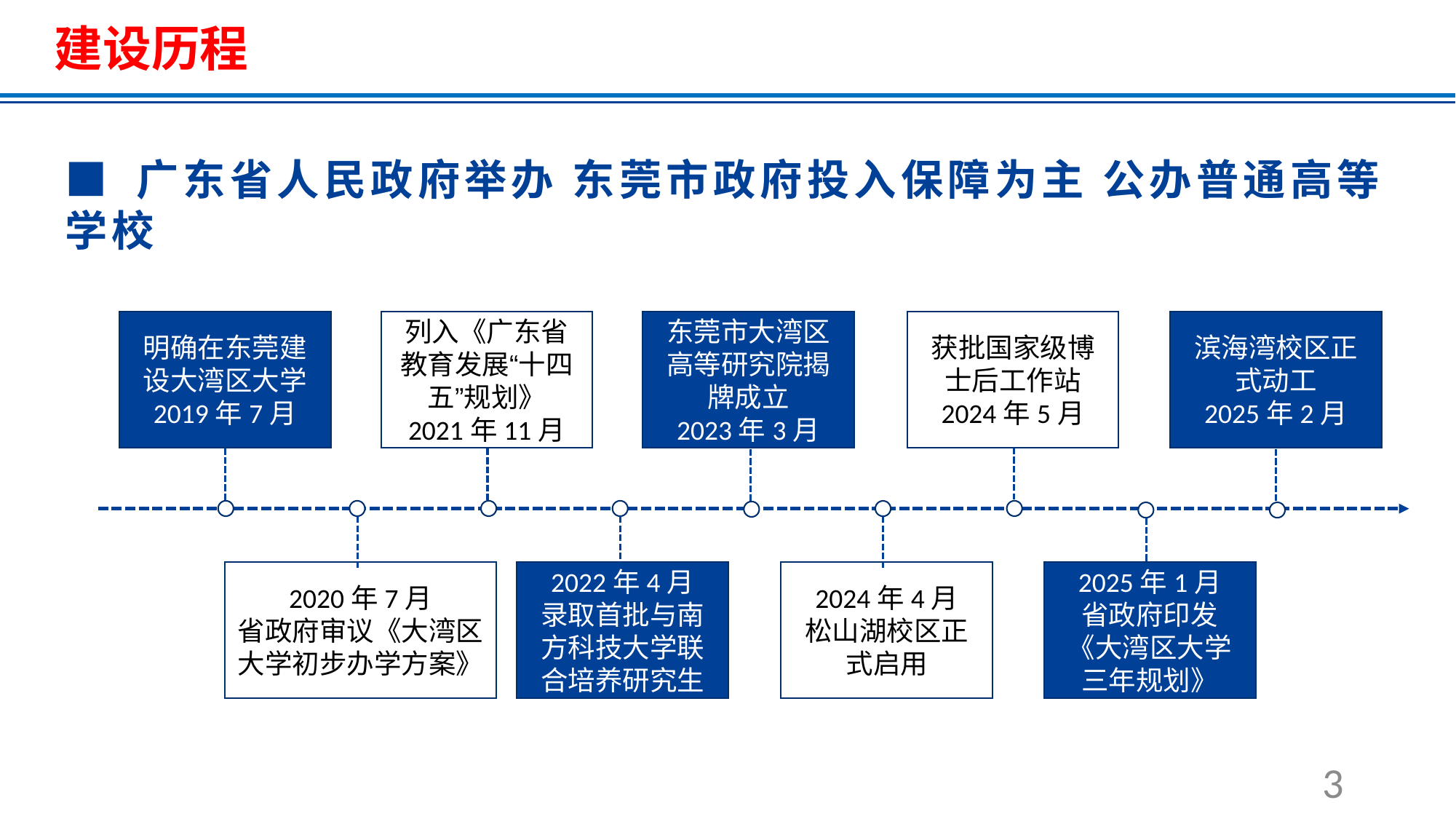

# 建设历程
■ 广东省人民政府举办 东莞市政府投入保障为主 公办普通高等学校
滨海湾校区正式动工
2025年2月
明确在东莞建设大湾区大学
2019年7月
列入《广东省教育发展“十四五”规划》
2021年11月
东莞市大湾区高等研究院揭牌成立
2023年3月
获批国家级博士后工作站
2024年5月

2024年4月
松山湖校区正式启用
2025年1月
省政府印发《大湾区大学三年规划》
2020年7月
省政府审议《大湾区大学初步办学方案》
2022年4月
录取首批与南方科技大学联合培养研究生
3